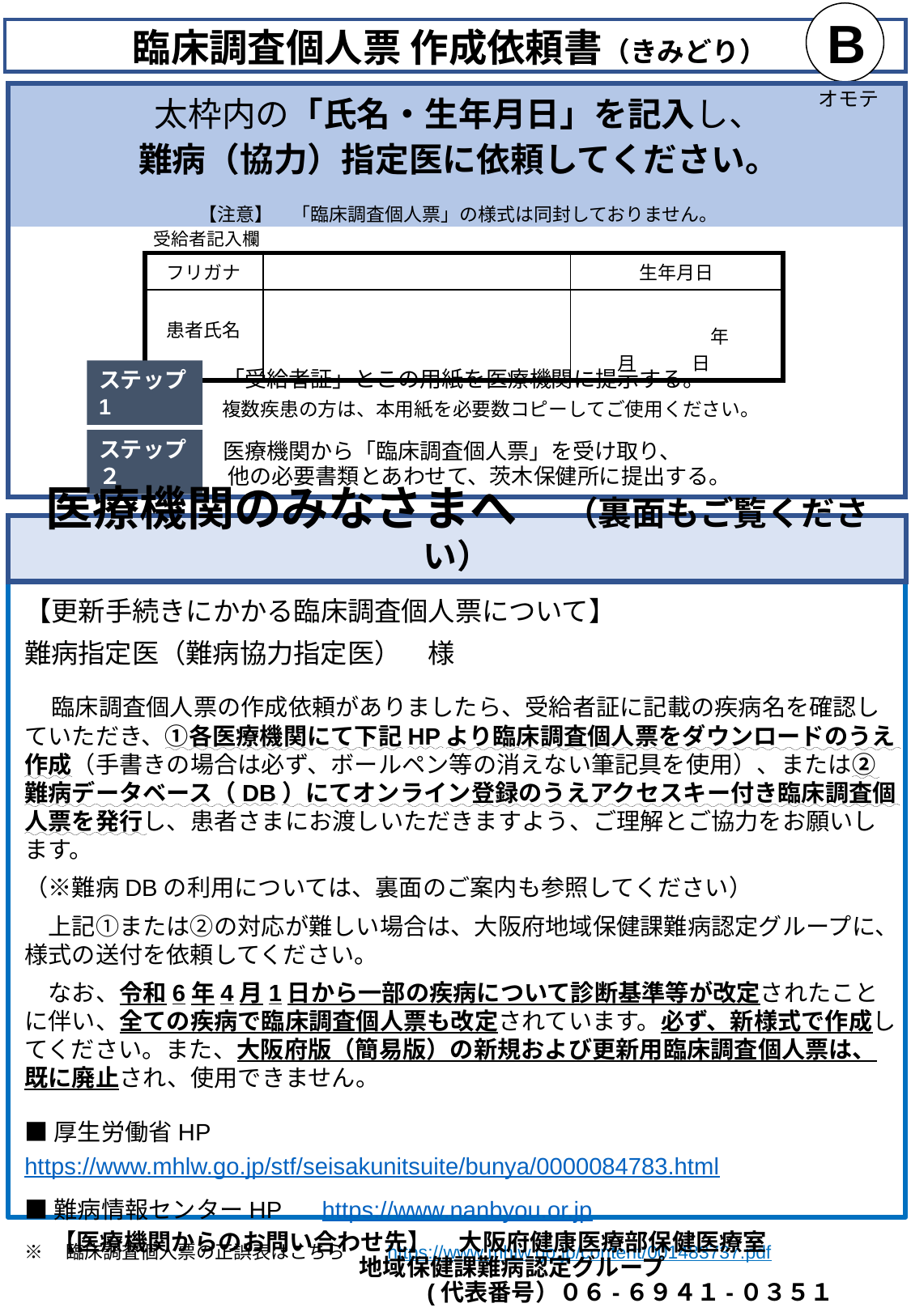

B

# 臨床調査個人票 作成依頼書（きみどり）
オモテ

太枠内の「氏名・生年月日」を記入し、
難病（協力）指定医に依頼してください。
【注意】　「臨床調査個人票」の様式は同封しておりません。
受給者記入欄
| フリガナ |  | 生年月日 |
| --- | --- | --- |
| 患者氏名 |  | 年　　　　月　　　日 |
　「受給者証」とこの用紙を医療機関に提示する。
ステップ1
　複数疾患の方は、本用紙を必要数コピーしてご使用ください。
ステップ２
　医療機関から「臨床調査個人票」を受け取り、

　　他の必要書類とあわせて、茨木保健所に提出する。
医療機関のみなさまへ　（裏面もご覧ください）

【更新手続きにかかる臨床調査個人票について】
難病指定医（難病協力指定医）　様
　臨床調査個人票の作成依頼がありましたら、受給者証に記載の疾病名を確認していただき、①各医療機関にて下記HPより臨床調査個人票をダウンロードのうえ作成（手書きの場合は必ず、ボールペン等の消えない筆記具を使用）、または②難病データベース（DB）にてオンライン登録のうえアクセスキー付き臨床調査個人票を発行し、患者さまにお渡しいただきますよう、ご理解とご協力をお願いします。
（※難病DBの利用については、裏面のご案内も参照してください）
　上記①または②の対応が難しい場合は、大阪府地域保健課難病認定グループに、様式の送付を依頼してください。
　なお、令和6年4月1日から一部の疾病について診断基準等が改定されたことに伴い、全ての疾病で臨床調査個人票も改定されています。必ず、新様式で作成してください。また、大阪府版（簡易版）の新規および更新用臨床調査個人票は、既に廃止され、使用できません。
■厚生労働省HP
https://www.mhlw.go.jp/stf/seisakunitsuite/bunya/0000084783.html
■難病情報センターHP　 https://www.nanbyou.or.jp

※　臨床調査個人票の正誤表はこちら　　https://www.mhlw.go.jp/content/001483737.pdf

【医療機関からのお問い合わせ先】     大阪府健康医療部保健医療室
                                                       地域保健課難病認定グループ
                                                        (代表番号）０６-６９４１-０３５１